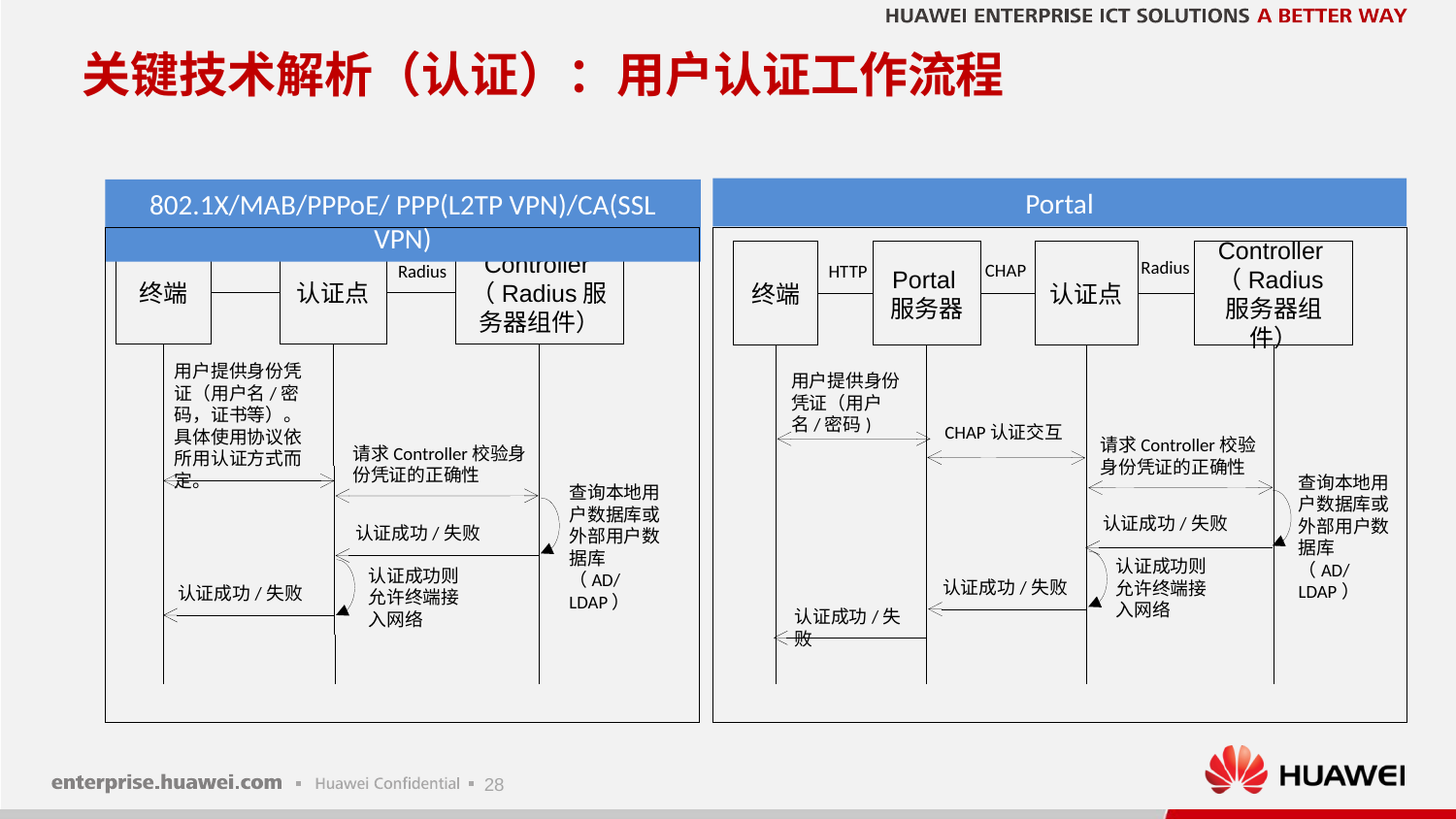

# 关键技术解析（认证）：用户认证工作流程
Portal
802.1X/MAB/PPPoE/ PPP(L2TP VPN)/CA(SSL VPN)

终端
认证点
Controller（Radius服务器组件）
终端
Portal服务器
认证点
Controller（Radius服务器组件）
Radius
CHAP
HTTP
Radius
用户提供身份凭证（用户名/密码，证书等）。具体使用协议依所用认证方式而定。
用户提供身份凭证（用户名/密码)
CHAP认证交互
请求Controller校验身份凭证的正确性
请求Controller校验身份凭证的正确性
查询本地用户数据库或外部用户数据库（AD/LDAP）
查询本地用户数据库或外部用户数据库（AD/LDAP）

认证成功/失败
认证成功/失败
认证成功则允许终端接入网络

认证成功则允许终端接入网络

认证成功/失败
认证成功/失败
认证成功/失败